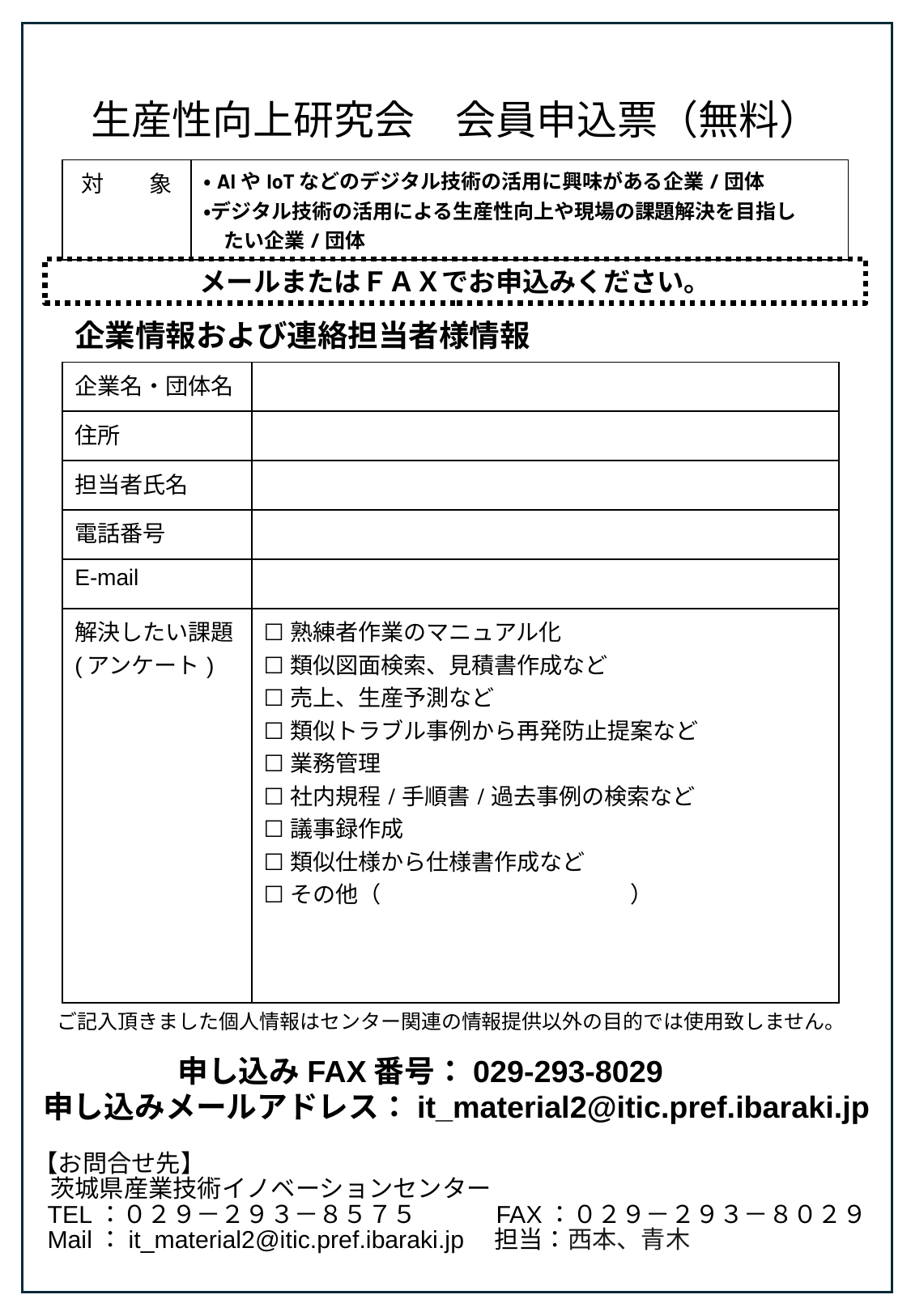

# 生産性向上研究会　会員申込票（無料）
| 対　　象 | ・AIやIoTなどのデジタル技術の活用に興味がある企業/団体 ・デジタル技術の活用による生産性向上や現場の課題解決を目指し 　たい企業/団体 |
| --- | --- |
メールまたはＦＡＸでお申込みください。
企業情報および連絡担当者様情報
| 企業名・団体名 |  |
| --- | --- |
| 住所 |  |
| 担当者氏名 |  |
| 電話番号 |  |
| E-mail |  |
| 解決したい課題 (アンケート) | ☐熟練者作業のマニュアル化 ☐類似図面検索、見積書作成など　 ☐売上、生産予測など　　　　　　　　 ☐類似トラブル事例から再発防止提案など　 ☐業務管理　　　　　　　　　　　　 　 ☐社内規程/手順書/過去事例の検索など ☐議事録作成　　　　　　　　　　 　　 ☐類似仕様から仕様書作成など　 ☐その他（　　　　　　　　　　　） |
ご記入頂きました個人情報はセンター関連の情報提供以外の目的では使用致しません。
申し込みFAX番号：029-293-8029
申し込みメールアドレス：it_material2@itic.pref.ibaraki.jp
【お問合せ先】
  茨城県産業技術イノベーションセンター
  TEL：０２９－２９３－８５７５　　　FAX：０２９－２９３－８０２９
  Mail：it_material2@itic.pref.ibaraki.jp　担当：西本、青木